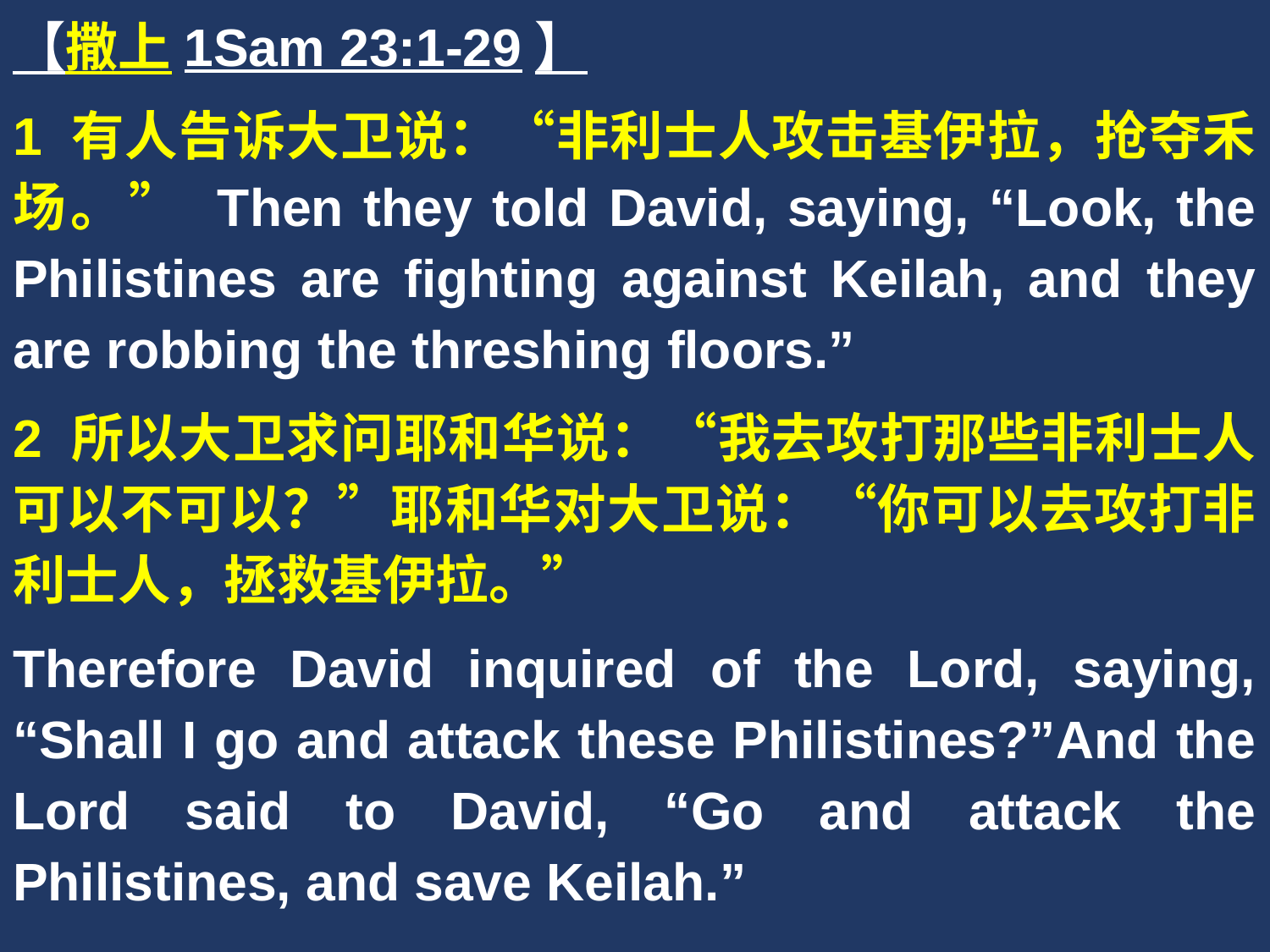

【撒上1Sam 23:1-29】
1 有人告诉大卫说：“非利士人攻击基伊拉，抢夺禾场。” Then they told David, saying, “Look, the Philistines are fighting against Keilah, and they are robbing the threshing floors.”
2 所以大卫求问耶和华说：“我去攻打那些非利士人可以不可以？”耶和华对大卫说：“你可以去攻打非利士人，拯救基伊拉。”
Therefore David inquired of the Lord, saying, “Shall I go and attack these Philistines?”And the Lord said to David, “Go and attack the Philistines, and save Keilah.”